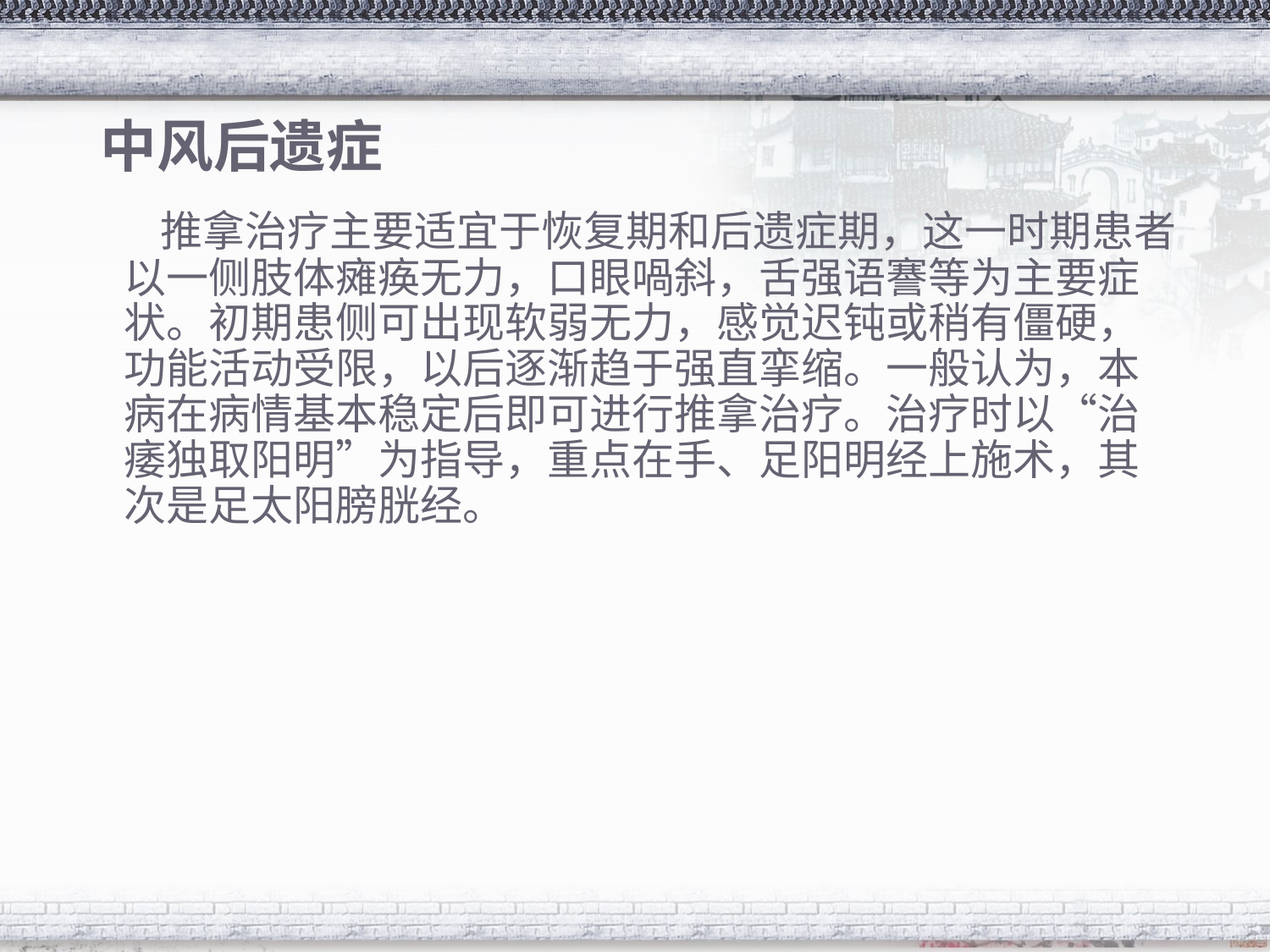

# 中风后遗症
        推拿治疗主要适宜于恢复期和后遗症期，这一时期患者以一侧肢体瘫痪无力，口眼喎斜，舌强语謇等为主要症状。初期患侧可出现软弱无力，感觉迟钝或稍有僵硬，功能活动受限，以后逐渐趋于强直挛缩。一般认为，本病在病情基本稳定后即可进行推拿治疗。治疗时以“治痿独取阳明”为指导，重点在手、足阳明经上施术，其次是足太阳膀胱经。